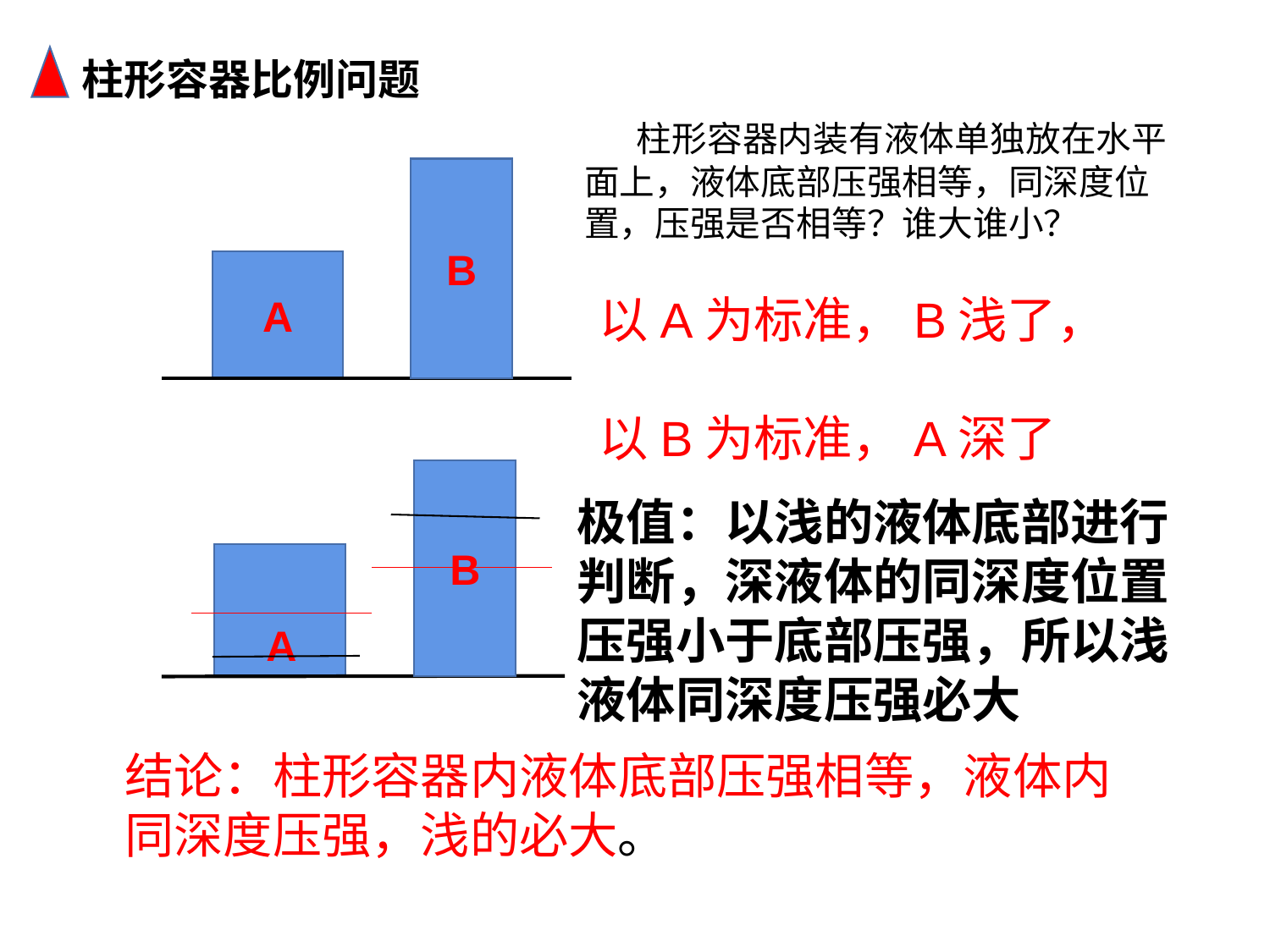

柱形容器比例问题

      柱形容器内装有液体单独放在水平面上，液体底部压强相等，同深度位置，压强是否相等？谁大谁小？

B
A
以A为标准，B浅了，

以B为标准，A深了
B
极值：以浅的液体底部进行判断，深液体的同深度位置压强小于底部压强，所以浅液体同深度压强必大

A
结论：柱形容器内液体底部压强相等，液体内同深度压强，浅的必大。